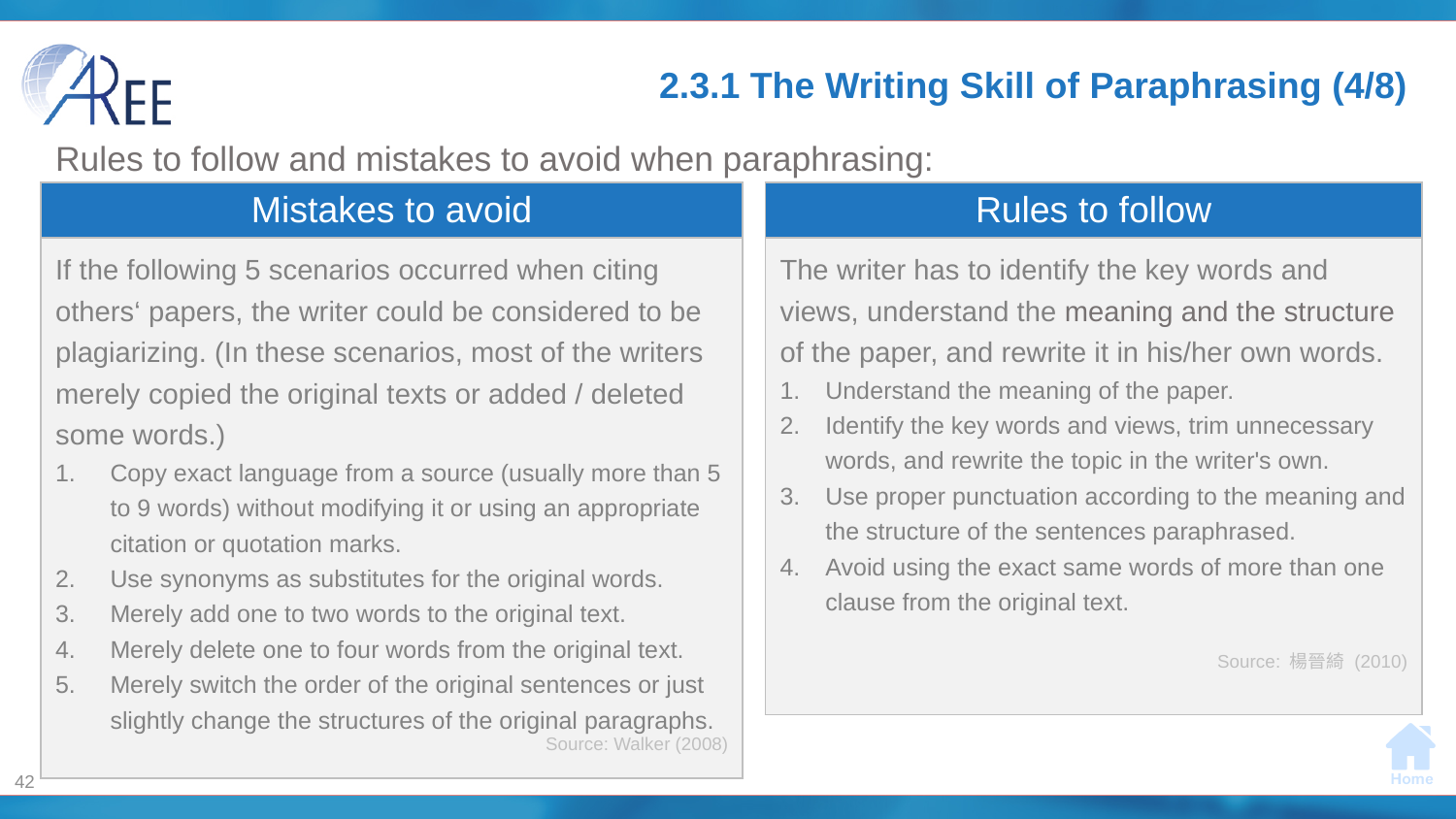

# 2.3.1 The Writing Skill of Paraphrasing (4/8)
Rules to follow and mistakes to avoid when paraphrasing:
| Rules to follow |
| --- |
| The writer has to identify the key words and views, understand the meaning and the structure of the paper, and rewrite it in his/her own words. Understand the meaning of the paper. Identify the key words and views, trim unnecessary words, and rewrite the topic in the writer's own. Use proper punctuation according to the meaning and the structure of the sentences paraphrased. Avoid using the exact same words of more than one clause from the original text. Source: 楊晉綺 (2010) |
| Mistakes to avoid |
| --- |
| If the following 5 scenarios occurred when citing others‘ papers, the writer could be considered to be plagiarizing. (In these scenarios, most of the writers merely copied the original texts or added / deleted some words.) Copy exact language from a source (usually more than 5 to 9 words) without modifying it or using an appropriate citation or quotation marks. Use synonyms as substitutes for the original words. Merely add one to two words to the original text. Merely delete one to four words from the original text. Merely switch the order of the original sentences or just slightly change the structures of the original paragraphs. Source: Walker (2008) |
42